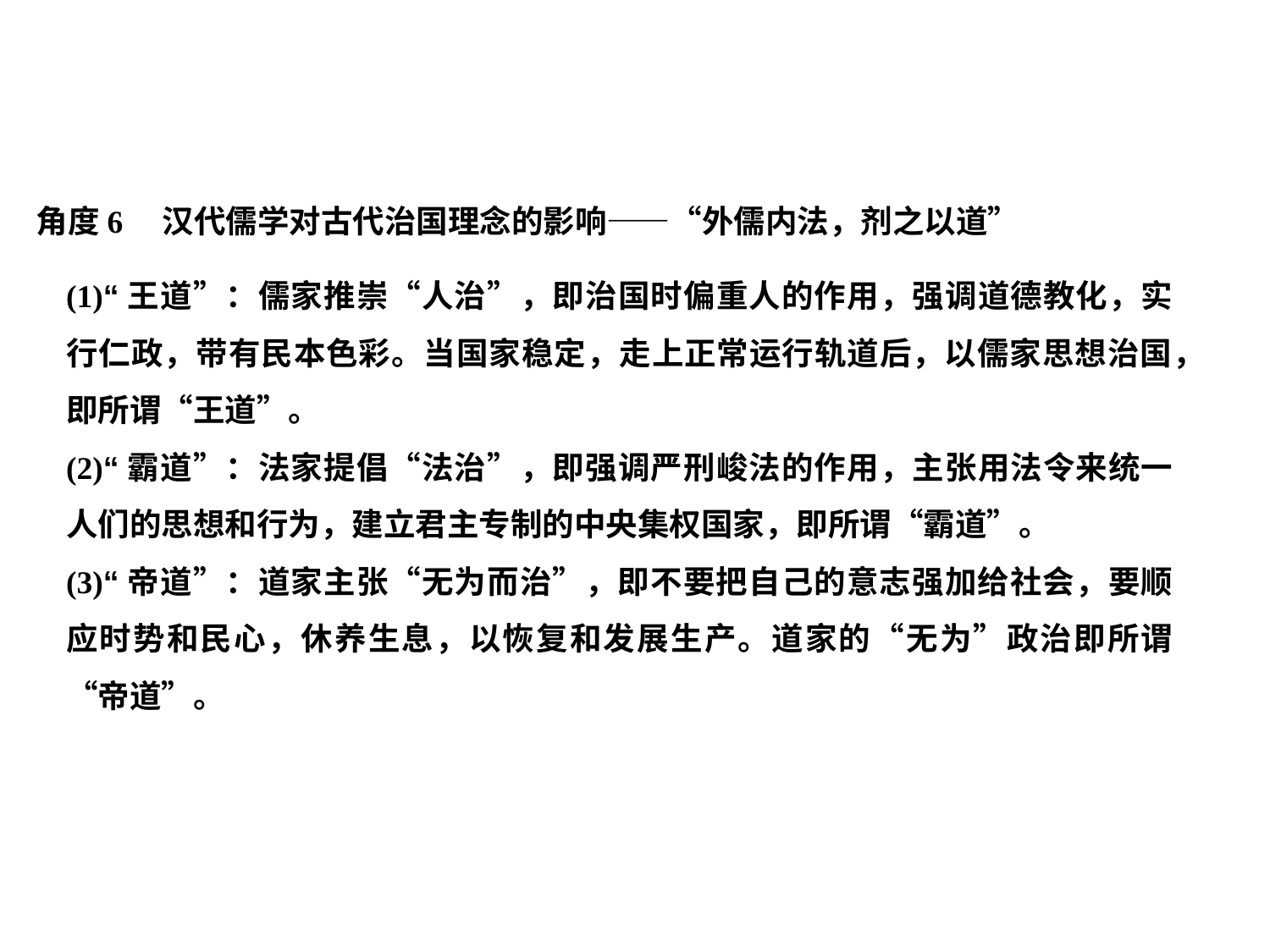

角度6　汉代儒学对古代治国理念的影响——“外儒内法，剂之以道”
(1)“王道”：儒家推崇“人治”，即治国时偏重人的作用，强调道德教化，实行仁政，带有民本色彩。当国家稳定，走上正常运行轨道后，以儒家思想治国，即所谓“王道”。
(2)“霸道”：法家提倡“法治”，即强调严刑峻法的作用，主张用法令来统一人们的思想和行为，建立君主专制的中央集权国家，即所谓“霸道”。
(3)“帝道”：道家主张“无为而治”，即不要把自己的意志强加给社会，要顺应时势和民心，休养生息，以恢复和发展生产。道家的“无为”政治即所谓“帝道”。